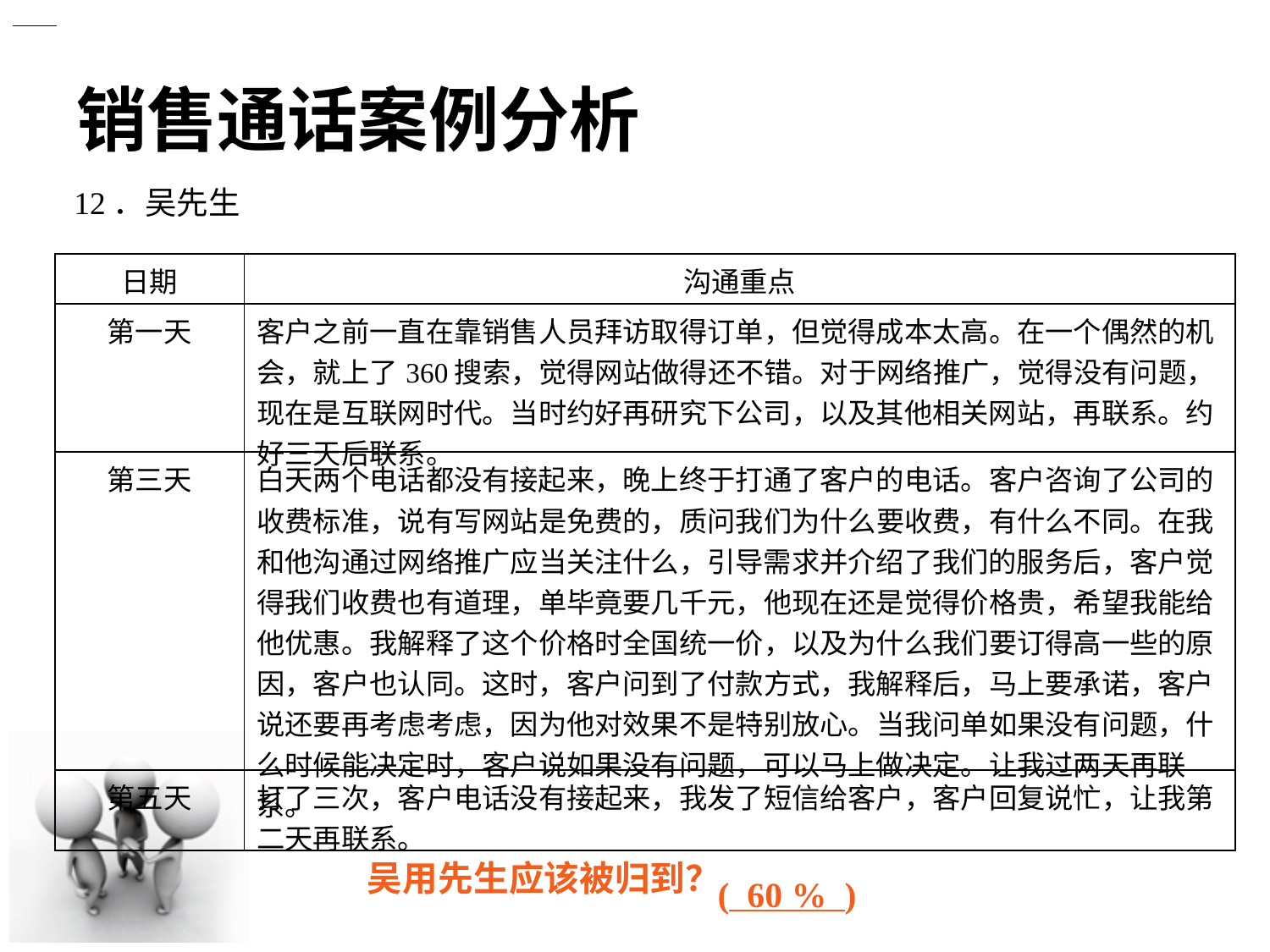

销售通话案例分析

12．吴先生
| 日期 | 沟通重点 |
| --- | --- |
| 第一天 | 客户之前一直在靠销售人员拜访取得订单，但觉得成本太高。在一个偶然的机会，就上了360搜索，觉得网站做得还不错。对于网络推广，觉得没有问题，现在是互联网时代。当时约好再研究下公司，以及其他相关网站，再联系。约好三天后联系。 |
| 第三天 | 白天两个电话都没有接起来，晚上终于打通了客户的电话。客户咨询了公司的收费标准，说有写网站是免费的，质问我们为什么要收费，有什么不同。在我和他沟通过网络推广应当关注什么，引导需求并介绍了我们的服务后，客户觉得我们收费也有道理，单毕竟要几千元，他现在还是觉得价格贵，希望我能给他优惠。我解释了这个价格时全国统一价，以及为什么我们要订得高一些的原因，客户也认同。这时，客户问到了付款方式，我解释后，马上要承诺，客户说还要再考虑考虑，因为他对效果不是特别放心。当我问单如果没有问题，什么时候能决定时，客户说如果没有问题，可以马上做决定。让我过两天再联系。 |
| 第五天 | 打了三次，客户电话没有接起来，我发了短信给客户，客户回复说忙，让我第二天再联系。 |
(  60 %  )
吴用先生应该被归到？